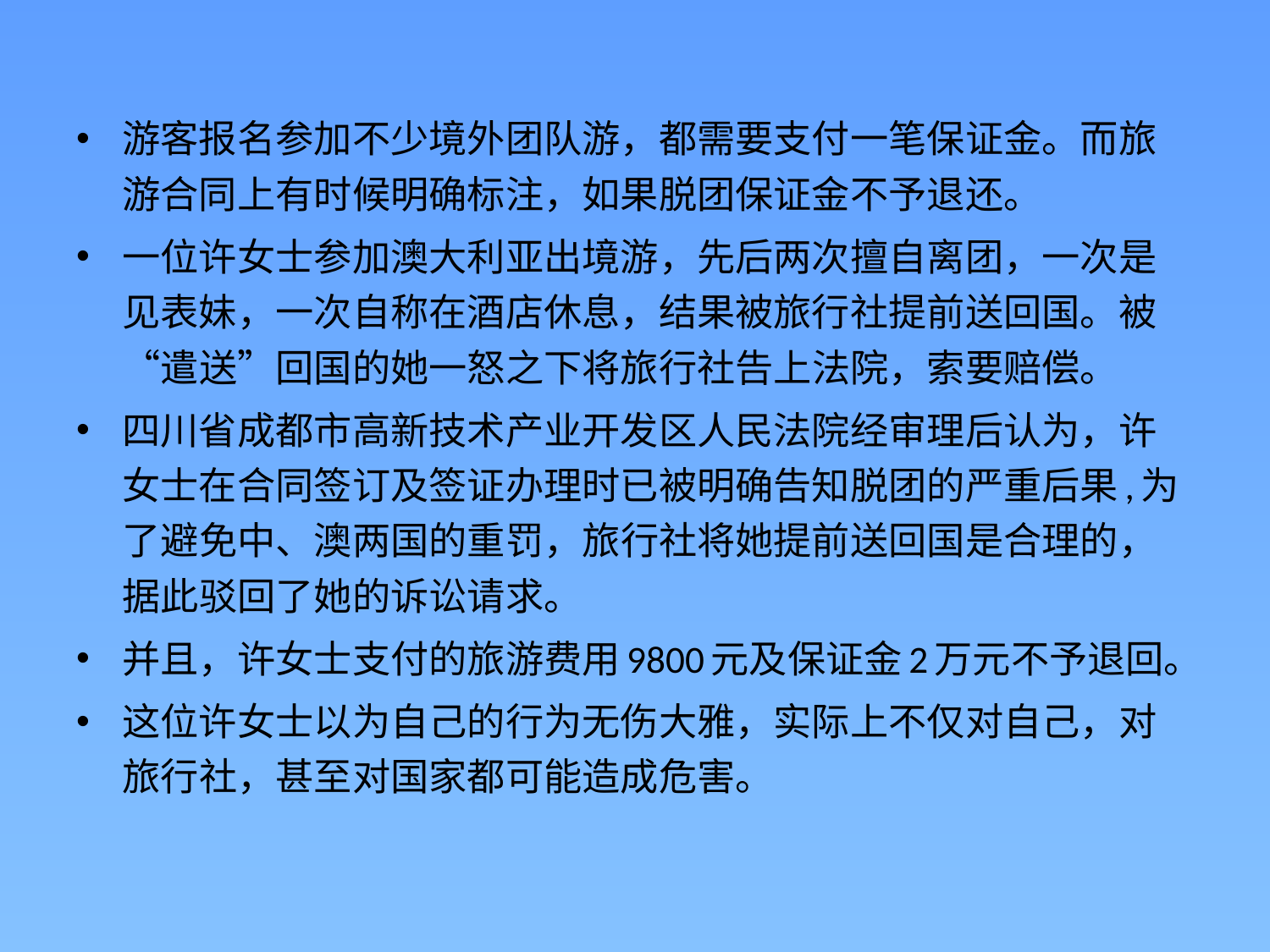

游客报名参加不少境外团队游，都需要支付一笔保证金。而旅游合同上有时候明确标注，如果脱团保证金不予退还。
一位许女士参加澳大利亚出境游，先后两次擅自离团，一次是见表妹，一次自称在酒店休息，结果被旅行社提前送回国。被“遣送”回国的她一怒之下将旅行社告上法院，索要赔偿。
四川省成都市高新技术产业开发区人民法院经审理后认为，许女士在合同签订及签证办理时已被明确告知脱团的严重后果,为了避免中、澳两国的重罚，旅行社将她提前送回国是合理的，据此驳回了她的诉讼请求。
并且，许女士支付的旅游费用9800元及保证金2万元不予退回。
这位许女士以为自己的行为无伤大雅，实际上不仅对自己，对旅行社，甚至对国家都可能造成危害。